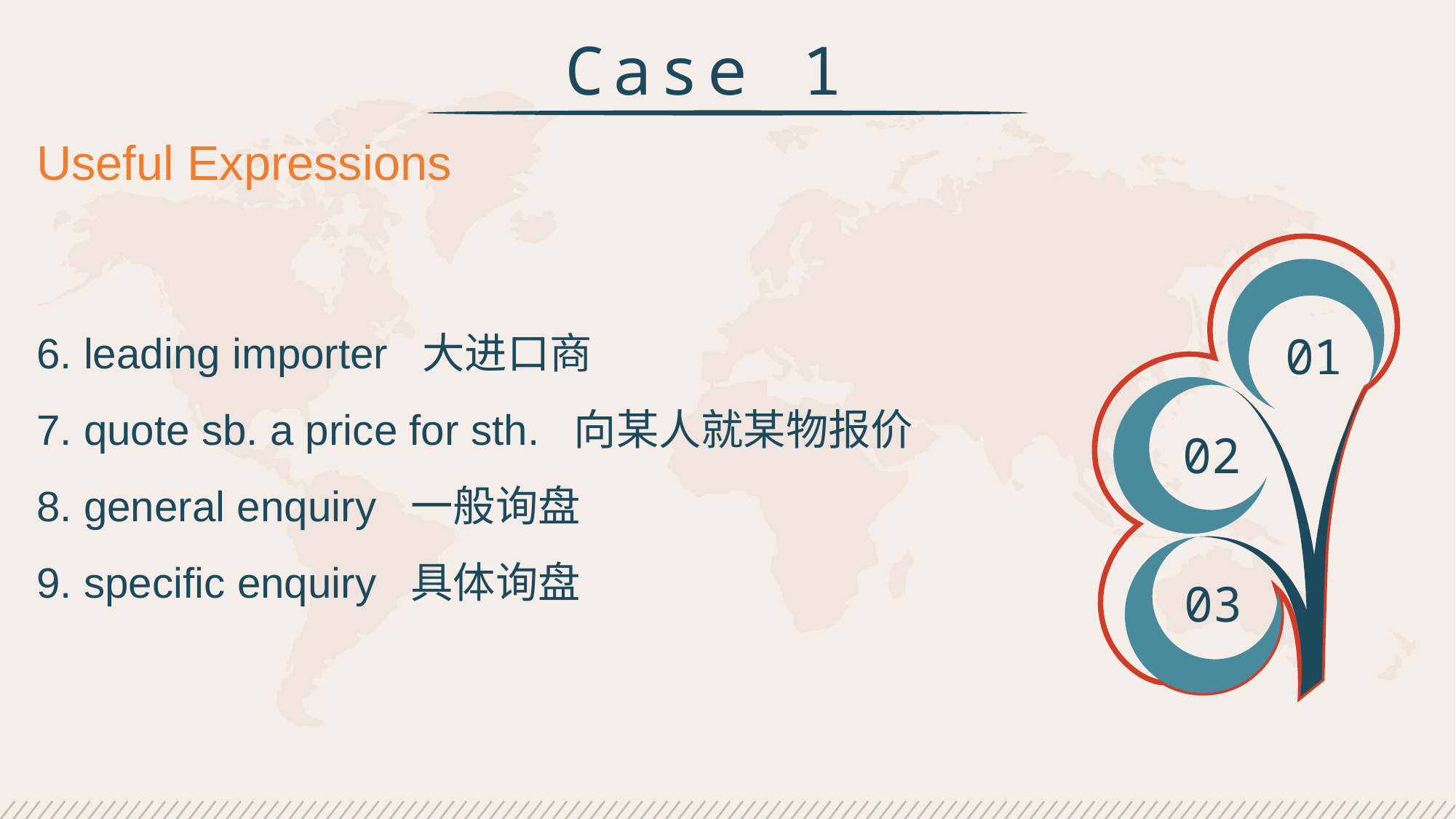

Case 1

Useful Expressions

6. leading importer  大进口商
7. quote sb. a price for sth.  向某人就某物报价
8. general enquiry  一般询盘
9. specific enquiry  具体询盘
01
02
03